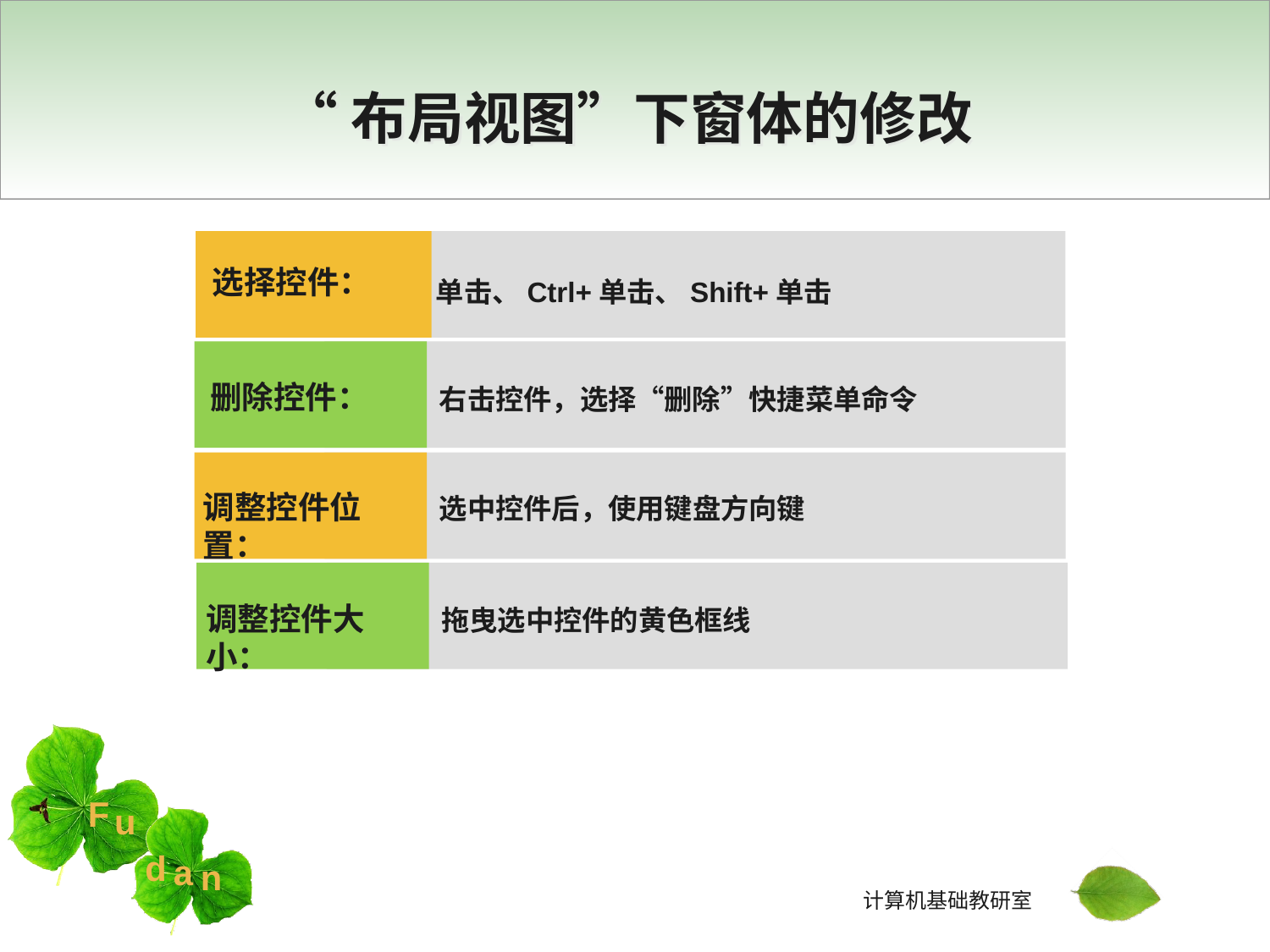

# “布局视图”下窗体的修改

选择控件：
单击、Ctrl+单击、Shift+单击

删除控件：
右击控件，选择“删除”快捷菜单命令

调整控件位置：
选中控件后，使用键盘方向键

调整控件大小：
拖曳选中控件的黄色框线
45